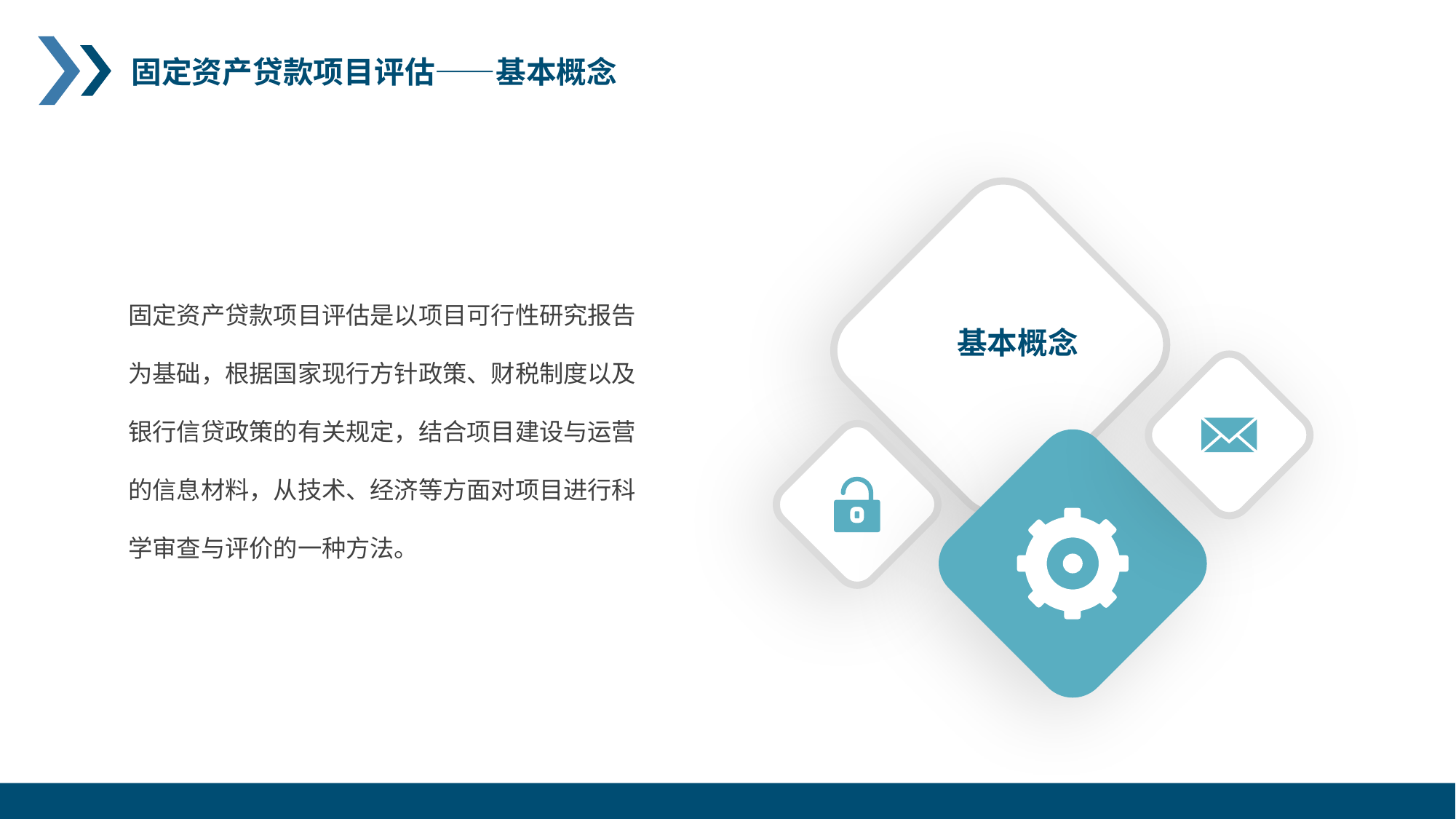

固定资产贷款项目评估——基本概念

固定资产贷款项目评估是以项目可行性研究报告为基础，根据国家现行方针政策、财税制度以及银行信贷政策的有关规定，结合项目建设与运营的信息材料，从技术、经济等方面对项目进行科学审查与评价的一种方法。
基本概念